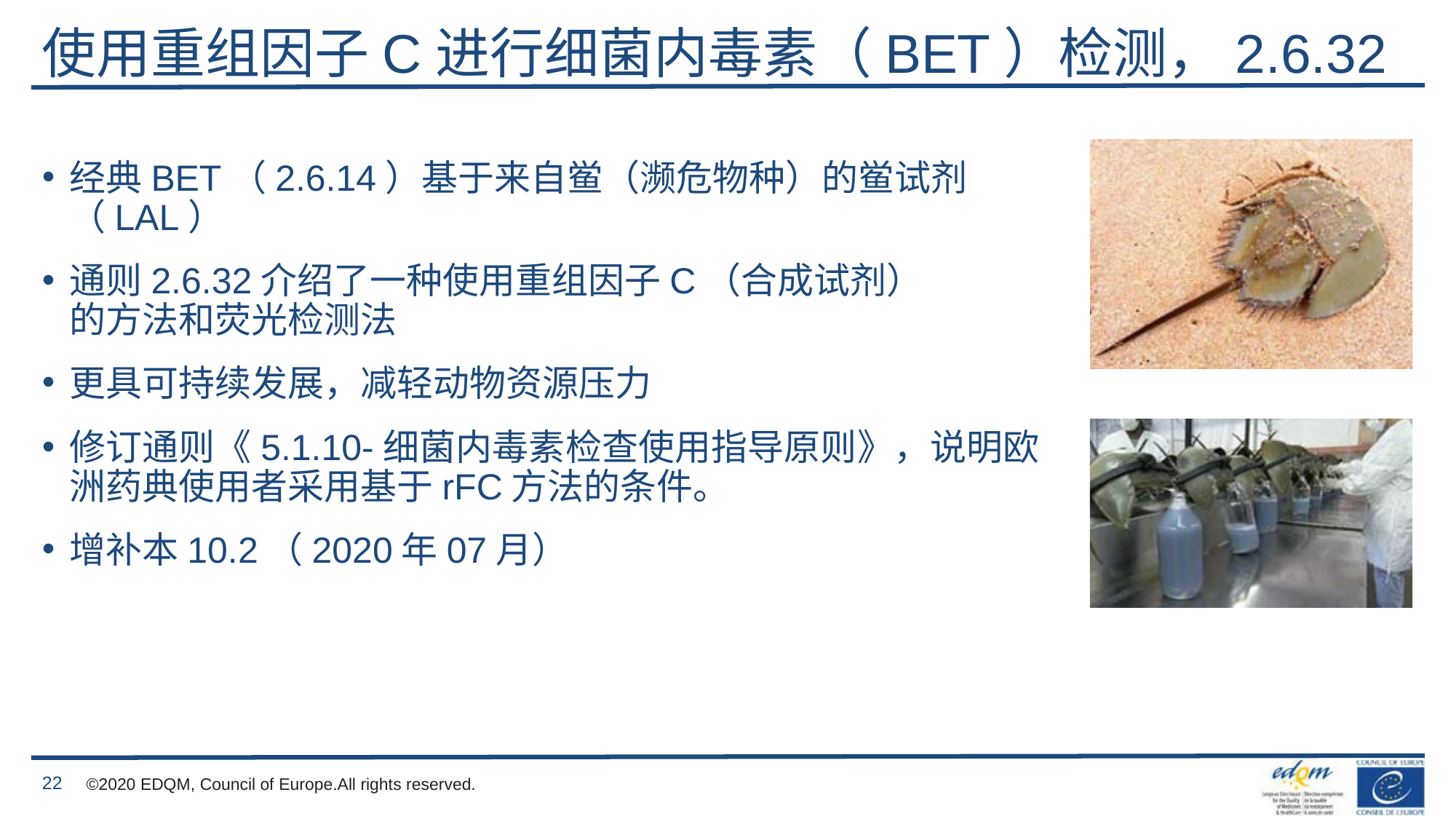

# 使用重组因子C进行细菌内毒素（BET）检测，2.6.32

经典BET（2.6.14）基于来自鲎（濒危物种）的鲎试剂（LAL）
通则2.6.32介绍了一种使用重组因子C（合成试剂）的方法和荧光检测法
更具可持续发展，减轻动物资源压力
修订通则《5.1.10-细菌内毒素检查使用指导原则》，说明欧洲药典使用者采用基于rFC方法的条件。
增补本10.2（2020年07月）

22
©2020 EDQM, Council of Europe.All rights reserved.